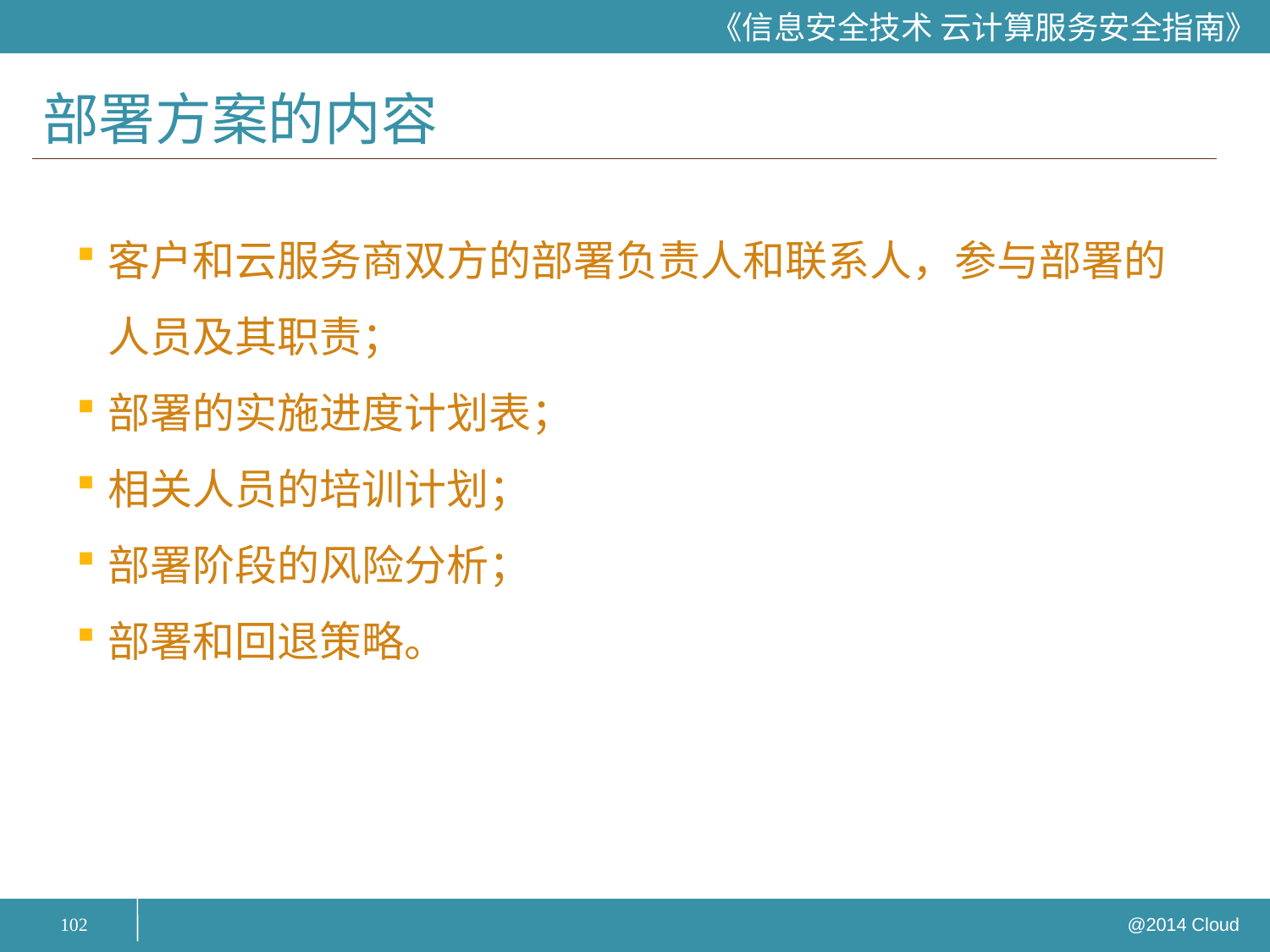

# 部署方案的内容
客户和云服务商双方的部署负责人和联系人，参与部署的人员及其职责；
部署的实施进度计划表；
相关人员的培训计划；
部署阶段的风险分析；
部署和回退策略。
102